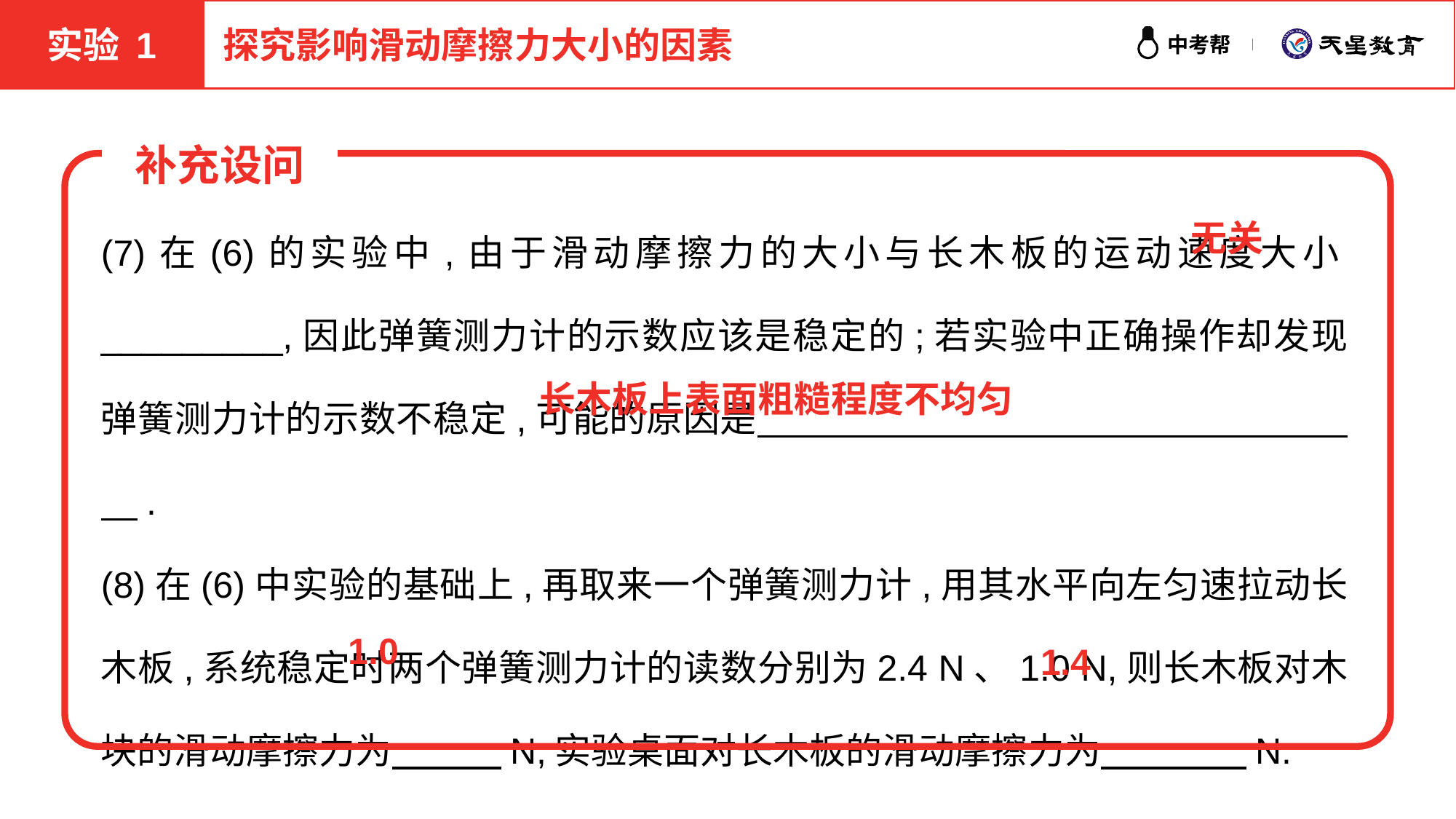

实验 1
探究影响滑动摩擦力大小的因素
补充设问

(7)在(6)的实验中,由于滑动摩擦力的大小与长木板的运动速度大小_________,因此弹簧测力计的示数应该是稳定的;若实验中正确操作却发现弹簧测力计的示数不稳定,可能的原因是　　　　　　　　　　　　　　　　　.
(8)在(6)中实验的基础上,再取来一个弹簧测力计,用其水平向左匀速拉动长木板,系统稳定时两个弹簧测力计的读数分别为2.4 N、1.0 N,则长木板对木块的滑动摩擦力为　　　N,实验桌面对长木板的滑动摩擦力为　　　　N.
无关
长木板上表面粗糙程度不均匀
1.0
1.4